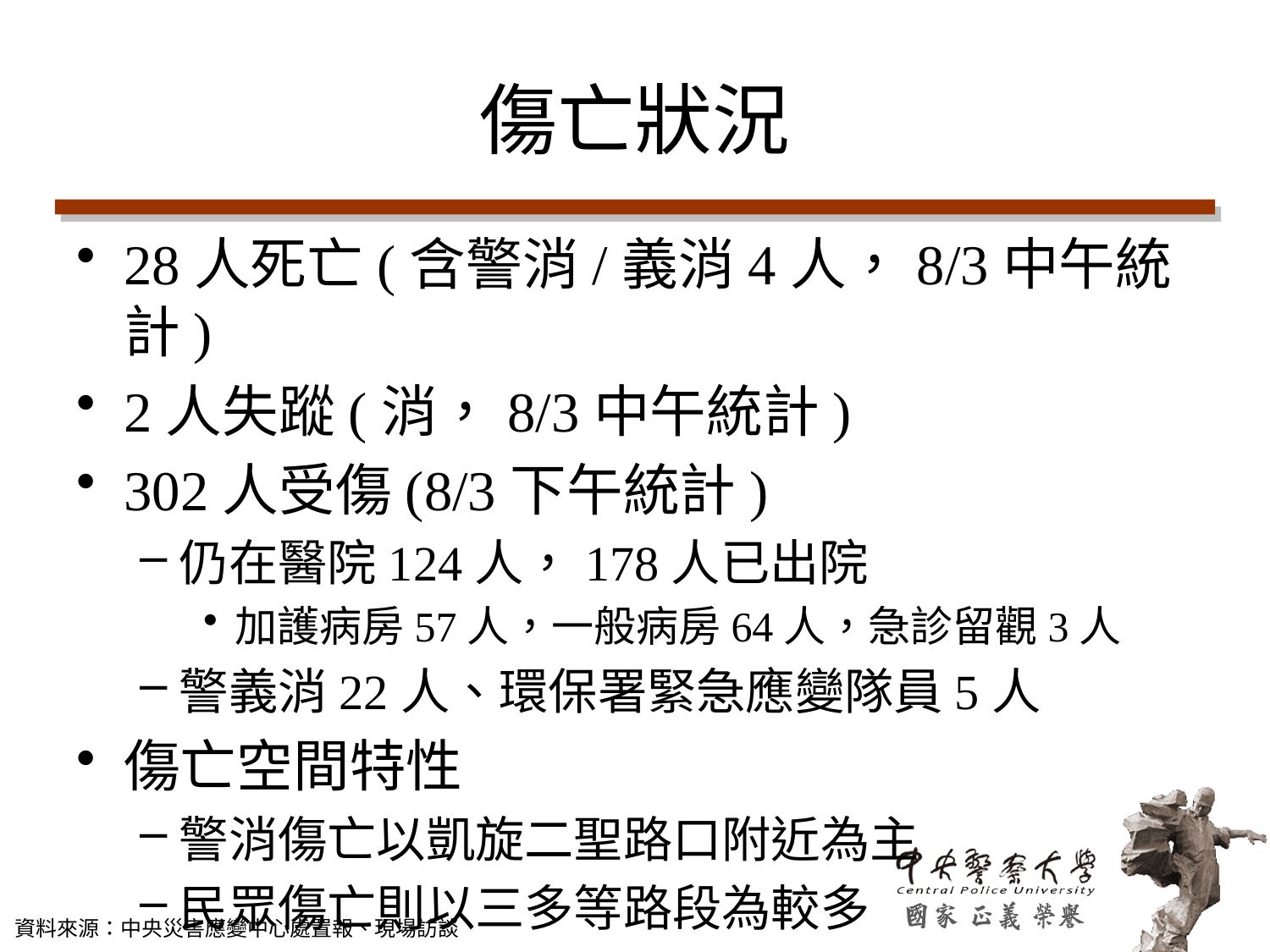

# 傷亡狀況
28人死亡(含警消/義消4人，8/3中午統計)
2人失蹤(消，8/3中午統計)
302人受傷(8/3下午統計)
仍在醫院124人，178人已出院
加護病房57人，一般病房64人，急診留觀3人
警義消22人、環保署緊急應變隊員5人
傷亡空間特性
警消傷亡以凱旋二聖路口附近為主
民眾傷亡則以三多等路段為較多

資料來源：中央災害應變中心處置報、現場訪談